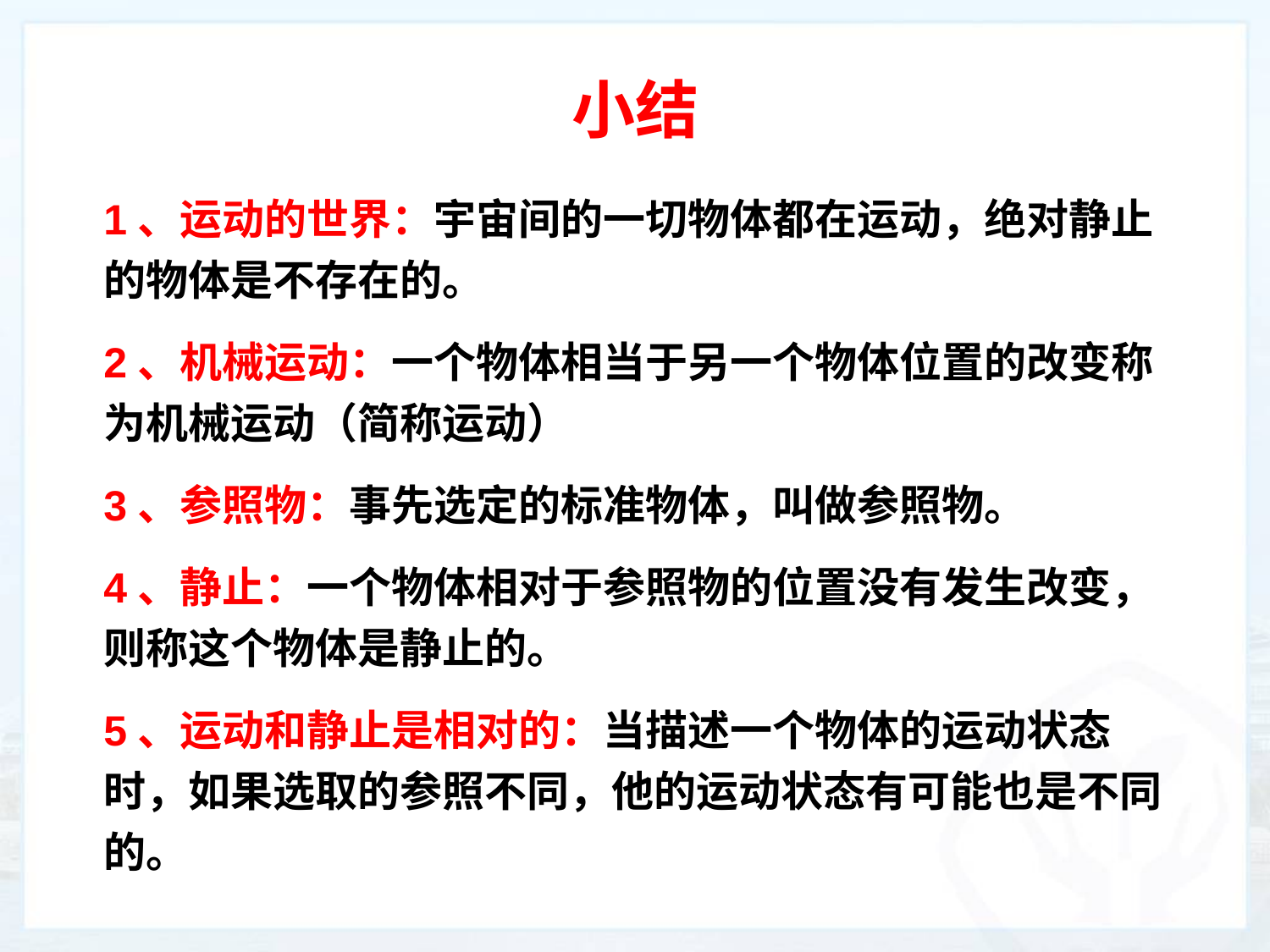

小结
1、运动的世界：宇宙间的一切物体都在运动，绝对静止的物体是不存在的。
2、机械运动：一个物体相当于另一个物体位置的改变称为机械运动（简称运动）
3、参照物：事先选定的标准物体，叫做参照物。
4、静止：一个物体相对于参照物的位置没有发生改变，则称这个物体是静止的。
5、运动和静止是相对的：当描述一个物体的运动状态时，如果选取的参照不同，他的运动状态有可能也是不同的。